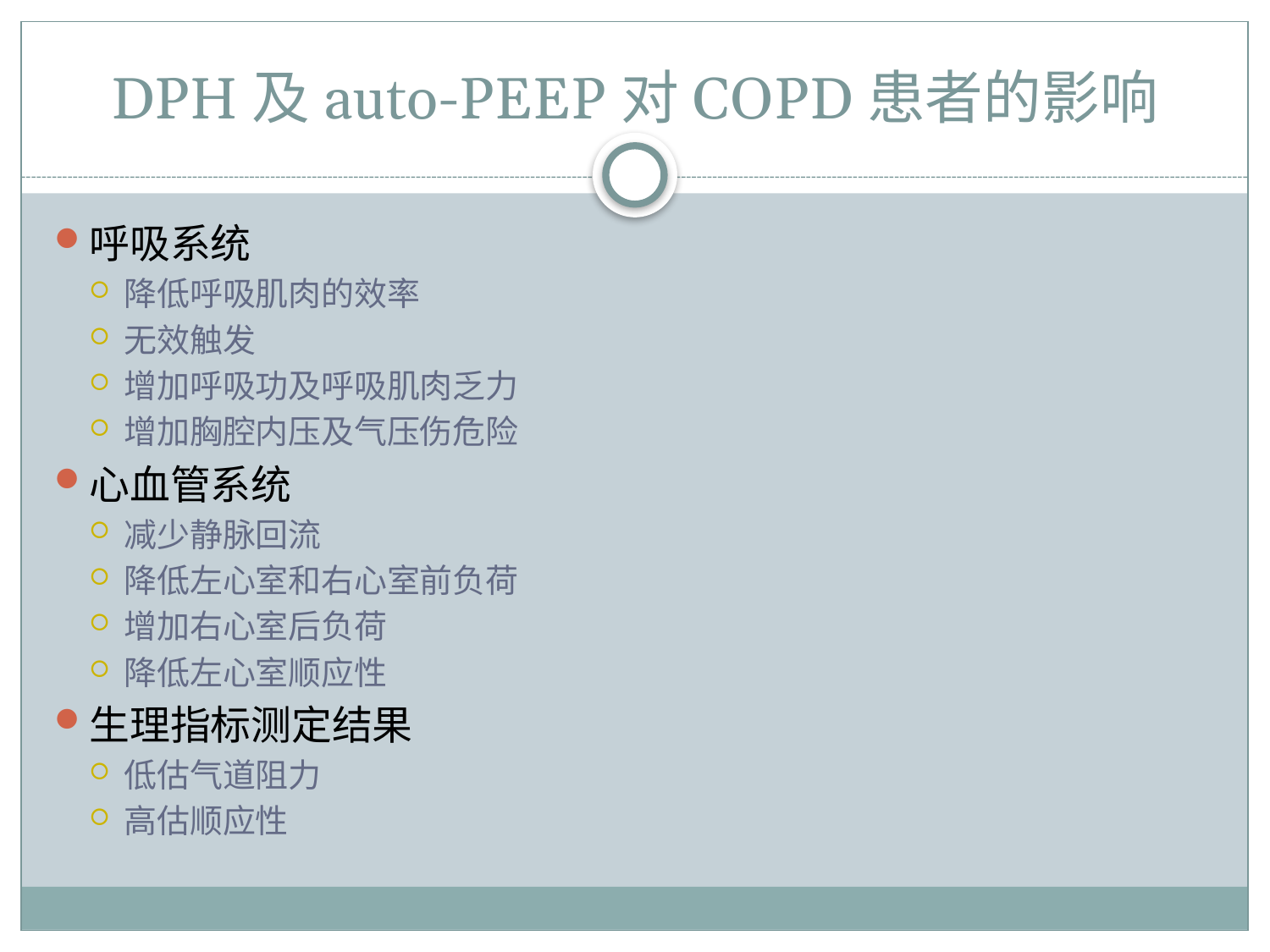

# DPH及auto-PEEP对COPD患者的影响
呼吸系统
降低呼吸肌肉的效率
无效触发
增加呼吸功及呼吸肌肉乏力
增加胸腔内压及气压伤危险
心血管系统
减少静脉回流
降低左心室和右心室前负荷
增加右心室后负荷
降低左心室顺应性
生理指标测定结果
低估气道阻力
高估顺应性